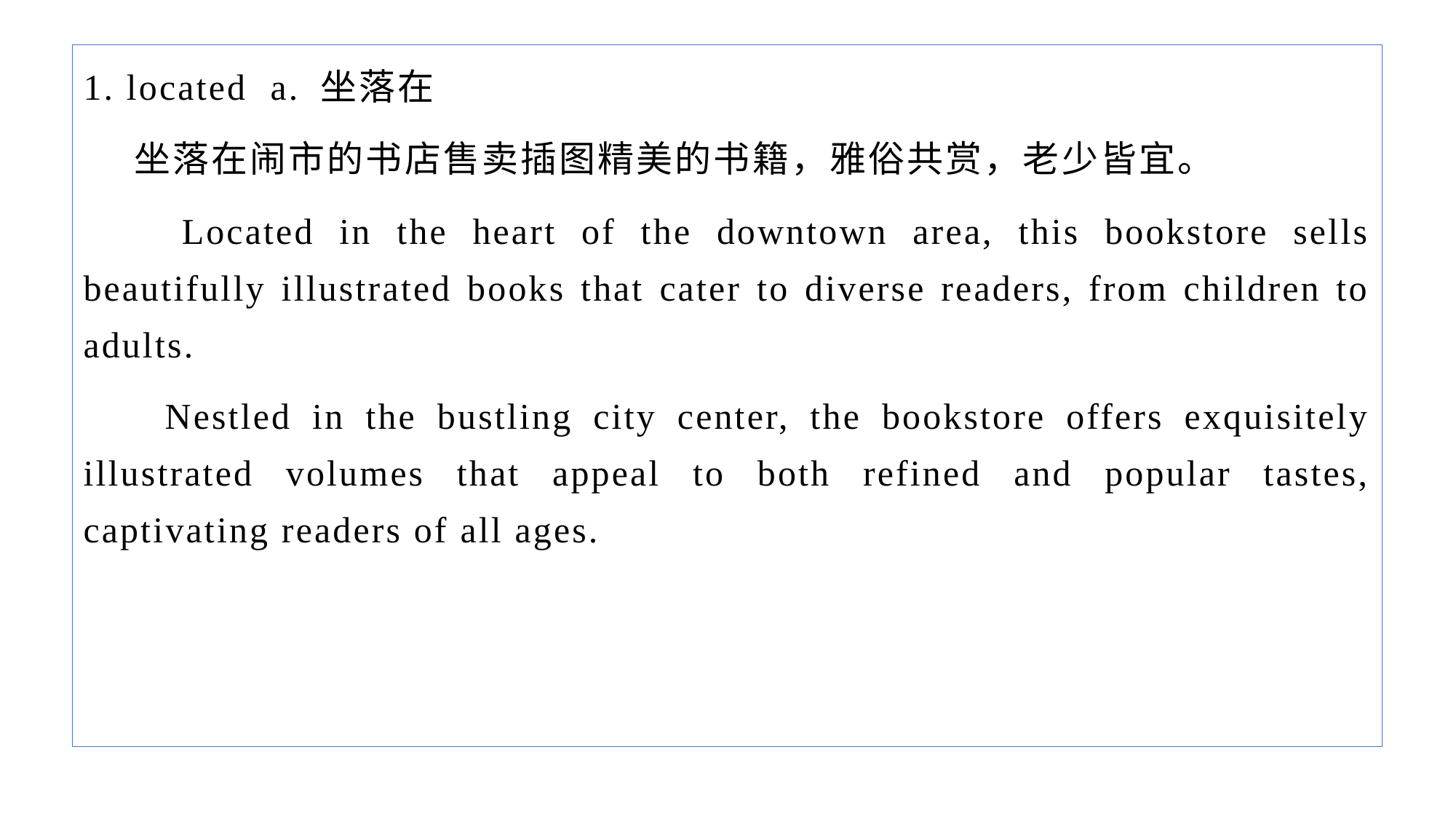

1. located  a. 坐落在
    坐落在闹市的书店售卖插图精美的书籍，雅俗共赏，老少皆宜。
    Located in the heart of the downtown area, this bookstore sells beautifully illustrated books that cater to diverse readers, from children to adults.
    Nestled in the bustling city center, the bookstore offers exquisitely illustrated volumes that appeal to both refined and popular tastes, captivating readers of all ages.